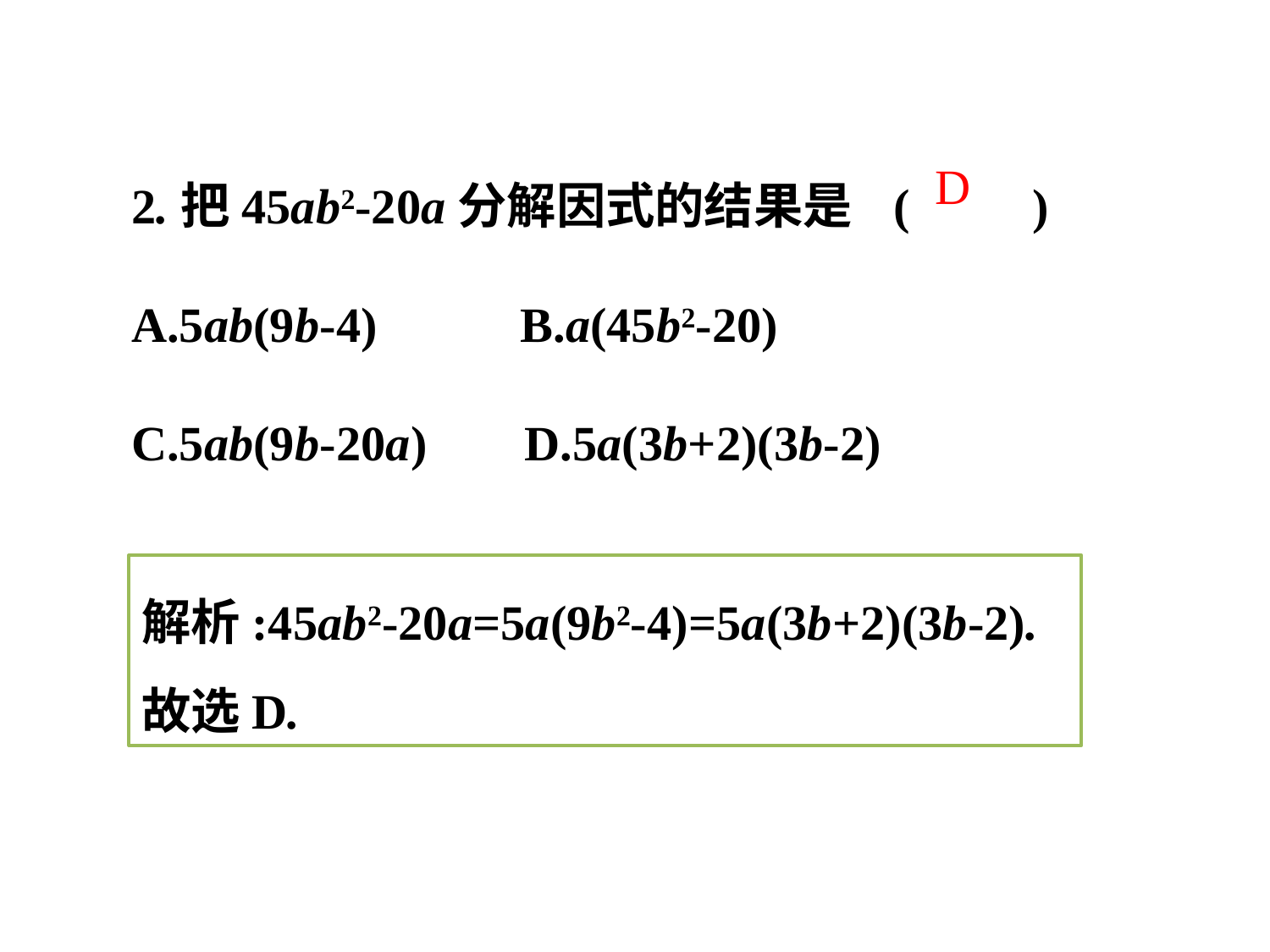

2.把45ab2-20a分解因式的结果是	(　　)
A.5ab(9b-4)	           B.a(45b2-20)
C.5ab(9b-20a)	 D.5a(3b+2)(3b-2)
D
解析:45ab2-20a=5a(9b2-4)=5a(3b+2)(3b-2).故选D.